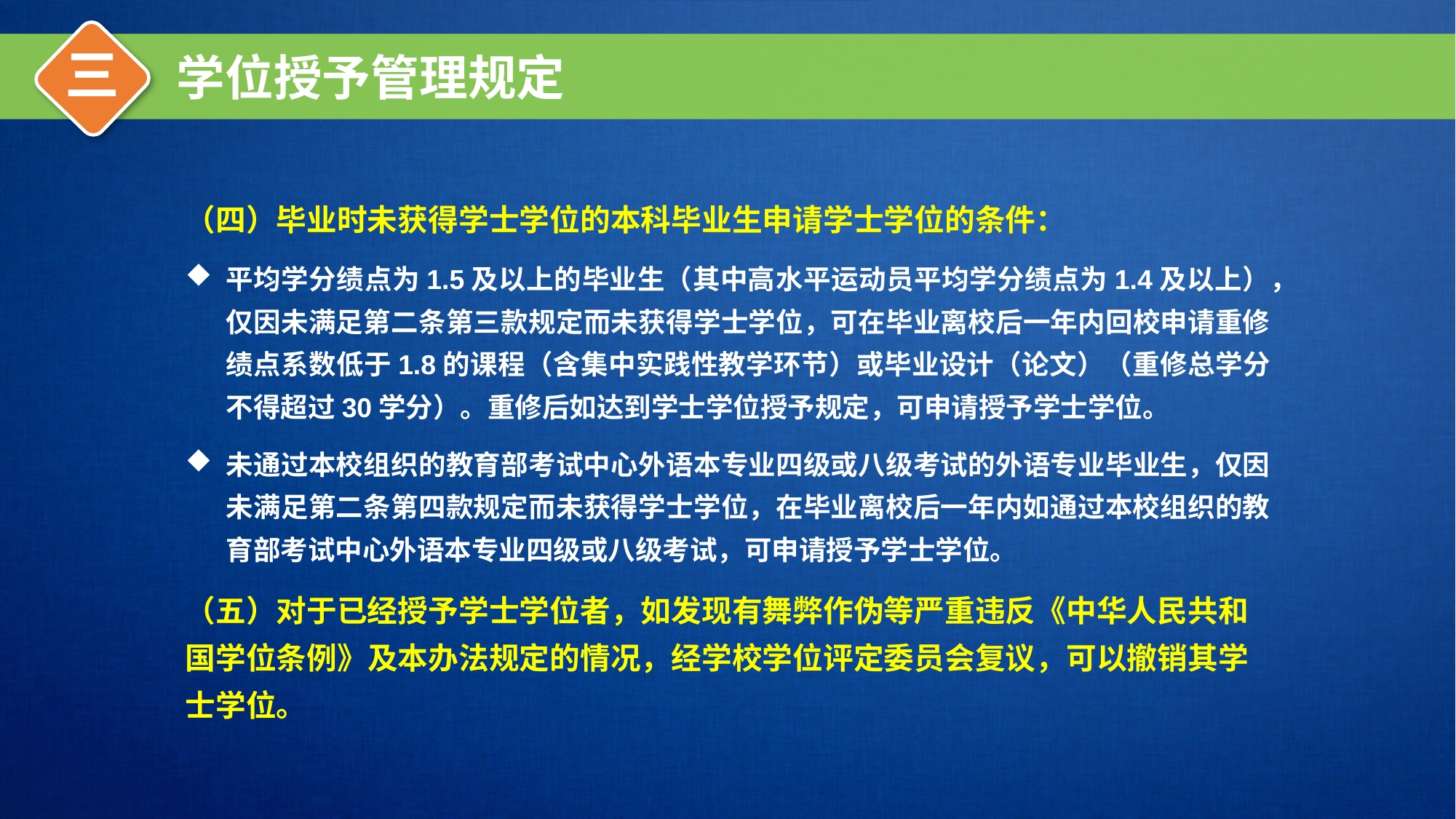

三

学位授予管理规定
（四）毕业时未获得学士学位的本科毕业生申请学士学位的条件：
平均学分绩点为1.5及以上的毕业生（其中高水平运动员平均学分绩点为1.4及以上），仅因未满足第二条第三款规定而未获得学士学位，可在毕业离校后一年内回校申请重修绩点系数低于1.8的课程（含集中实践性教学环节）或毕业设计（论文）（重修总学分不得超过30学分）。重修后如达到学士学位授予规定，可申请授予学士学位。
未通过本校组织的教育部考试中心外语本专业四级或八级考试的外语专业毕业生，仅因未满足第二条第四款规定而未获得学士学位，在毕业离校后一年内如通过本校组织的教育部考试中心外语本专业四级或八级考试，可申请授予学士学位。
（五）对于已经授予学士学位者，如发现有舞弊作伪等严重违反《中华人民共和国学位条例》及本办法规定的情况，经学校学位评定委员会复议，可以撤销其学士学位。